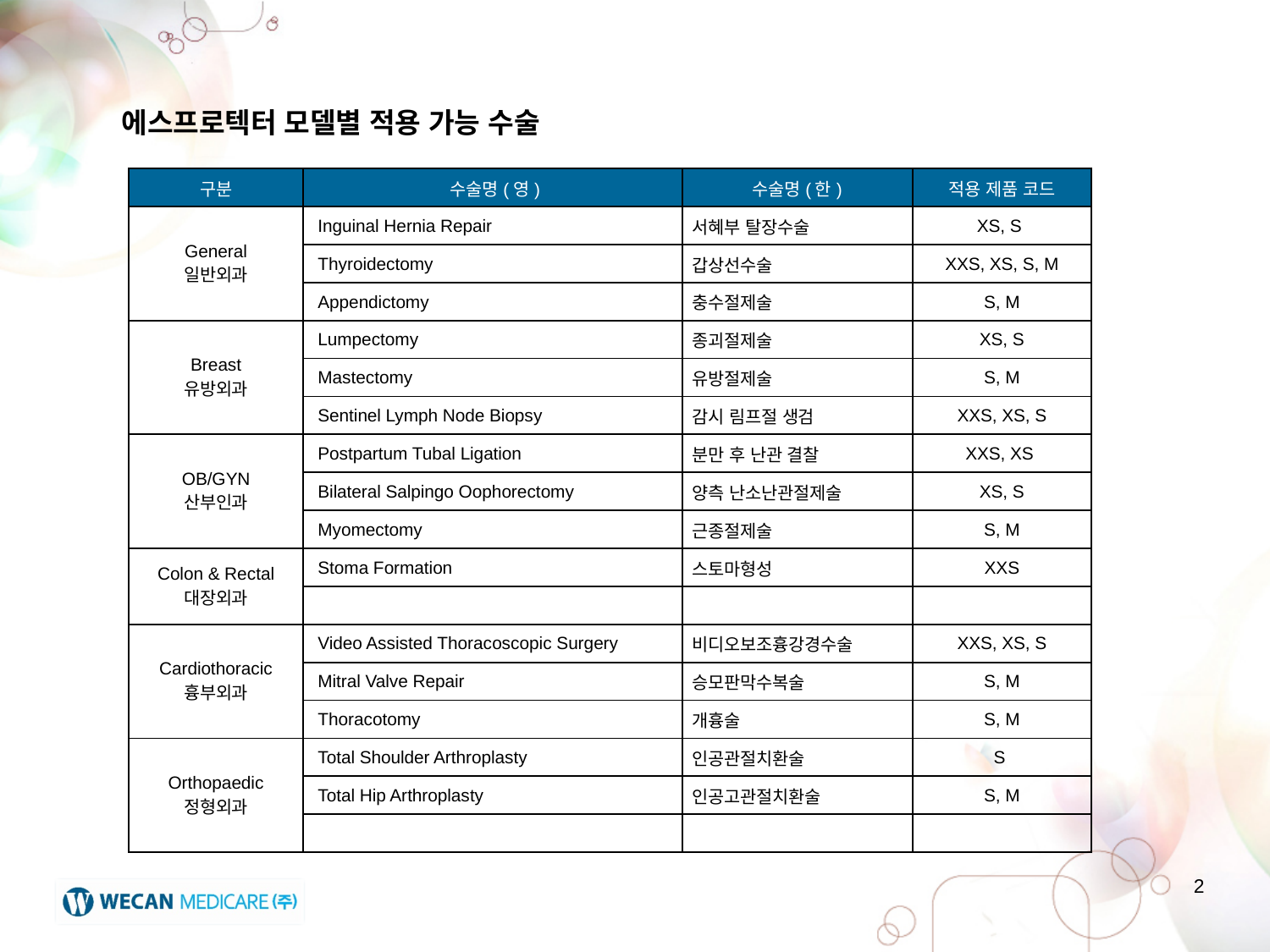

에스프로텍터 모델별 적용 가능 수술
| 구분 | 수술명(영) | 수술명(한) | 적용 제품 코드 |
| --- | --- | --- | --- |
| General 일반외과 | Inguinal Hernia Repair | 서혜부 탈장수술 | XS, S |
|  | Thyroidectomy | 갑상선수술 | XXS, XS, S, M |
|  | Appendictomy | 충수절제술 | S, M |
| Breast 유방외과 | Lumpectomy | 종괴절제술 | XS, S |
|  | Mastectomy | 유방절제술 | S, M |
|  | Sentinel Lymph Node Biopsy | 감시 림프절 생검 | XXS, XS, S |
| OB/GYN 산부인과 | Postpartum Tubal Ligation | 분만 후 난관 결찰 | XXS, XS |
|  | Bilateral Salpingo Oophorectomy | 양측 난소난관절제술 | XS, S |
|  | Myomectomy | 근종절제술 | S, M |
| Colon & Rectal 대장외과 | Stoma Formation | 스토마형성 | XXS |
|  |  |  |  |
| Cardiothoracic 흉부외과 | Video Assisted Thoracoscopic Surgery | 비디오보조흉강경수술 | XXS, XS, S |
|  | Mitral Valve Repair | 승모판막수복술 | S, M |
|  | Thoracotomy | 개흉술 | S, M |
| Orthopaedic 정형외과 | Total Shoulder Arthroplasty | 인공관절치환술 | S |
|  | Total Hip Arthroplasty | 인공고관절치환술 | S, M |
|  |  |  |  |
2